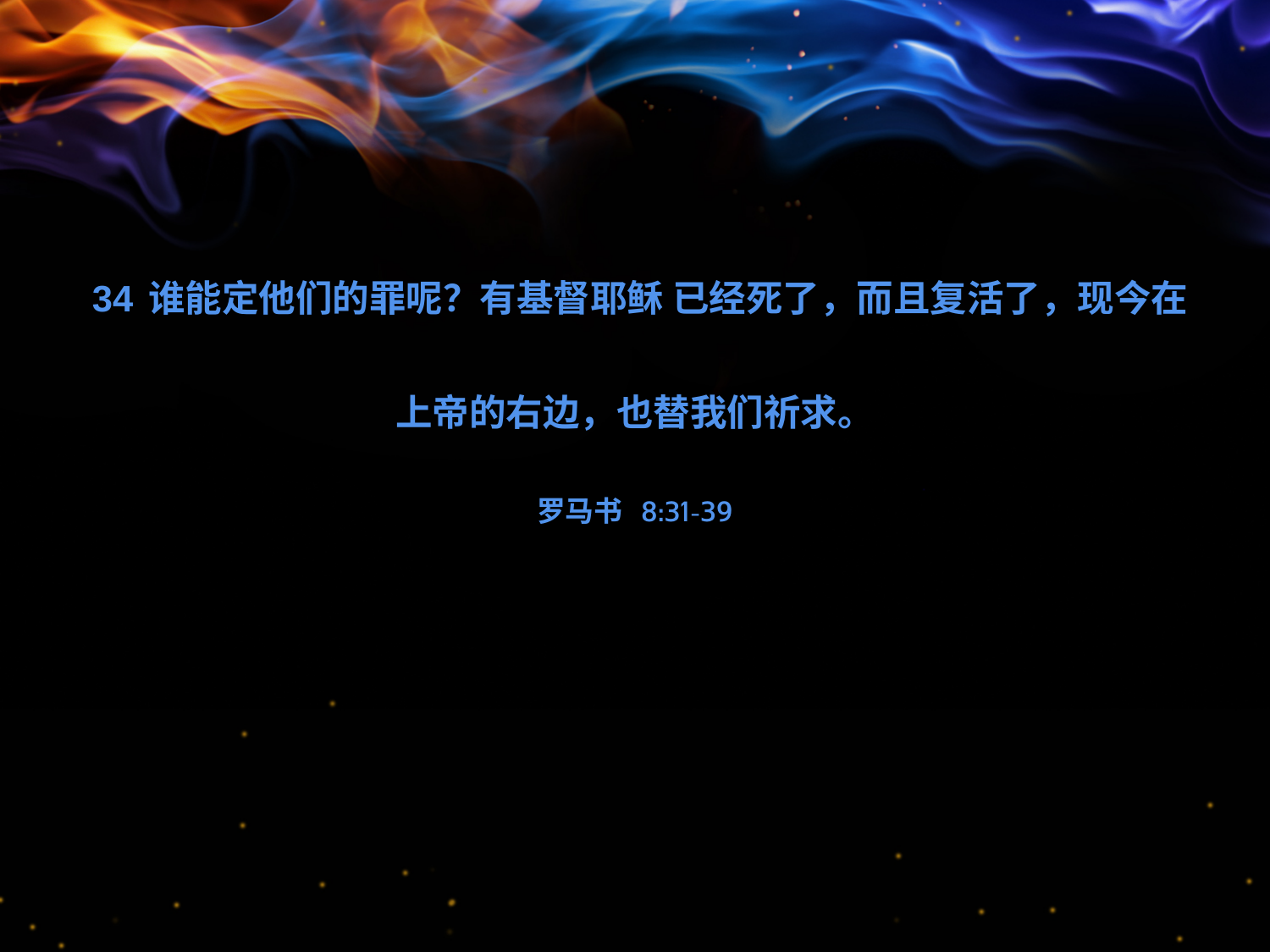

34谁能定他们的罪呢？有基督耶稣 已经死了，而且复活了，现今在上帝的右边，也替我们祈求。
罗马书 8:31-39